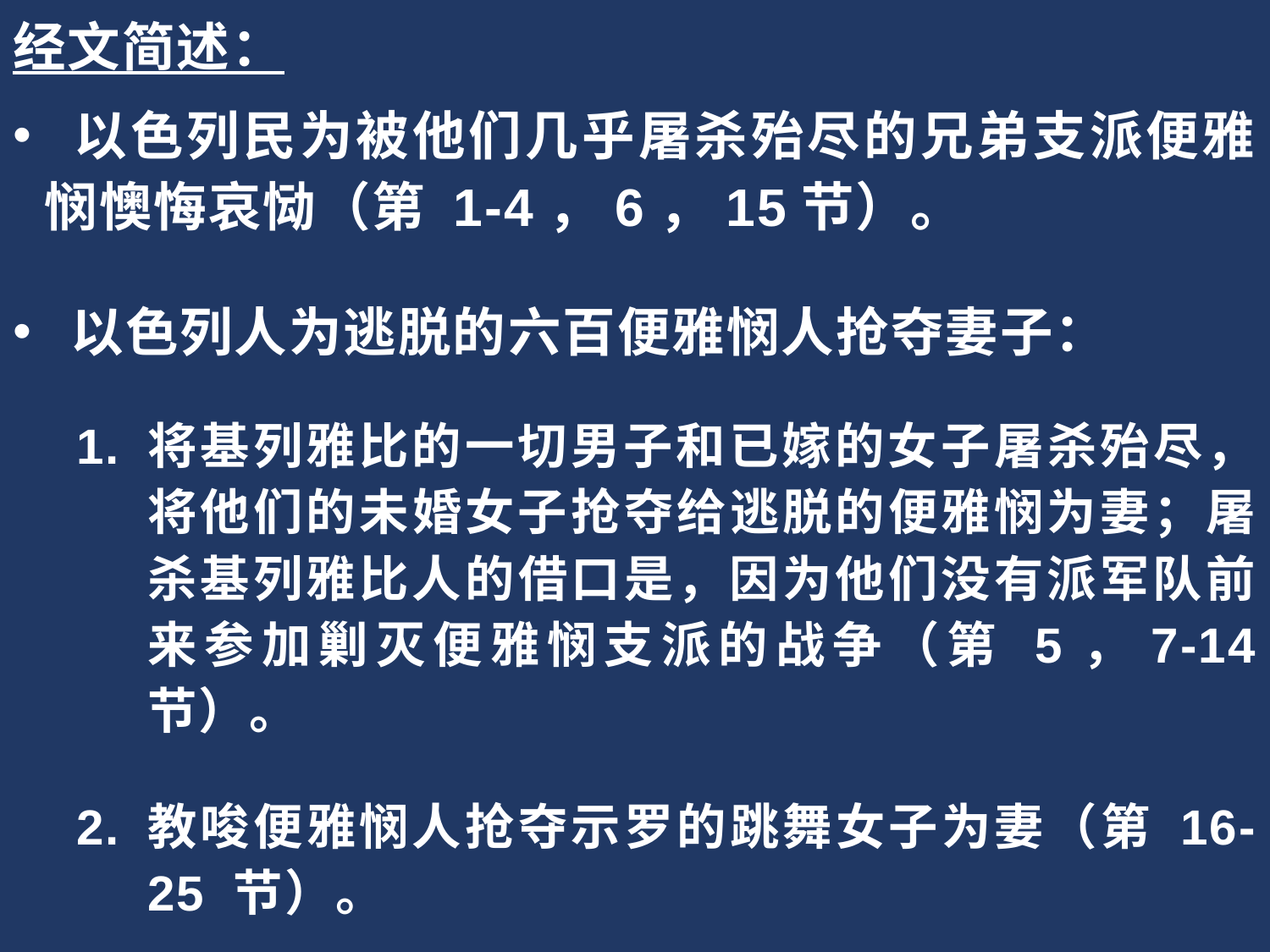

经文简述：
 以色列民为被他们几乎屠杀殆尽的兄弟支派便雅悯懊悔哀恸（第 1-4，6，15节）。

 以色列人为逃脱的六百便雅悯人抢夺妻子：

将基列雅比的一切男子和已嫁的女子屠杀殆尽，将他们的未婚女子抢夺给逃脱的便雅悯为妻；屠杀基列雅比人的借口是，因为他们没有派军队前来参加剿灭便雅悯支派的战争（第 5，7-14 节）。

教唆便雅悯人抢夺示罗的跳舞女子为妻（第 16-25 节）。